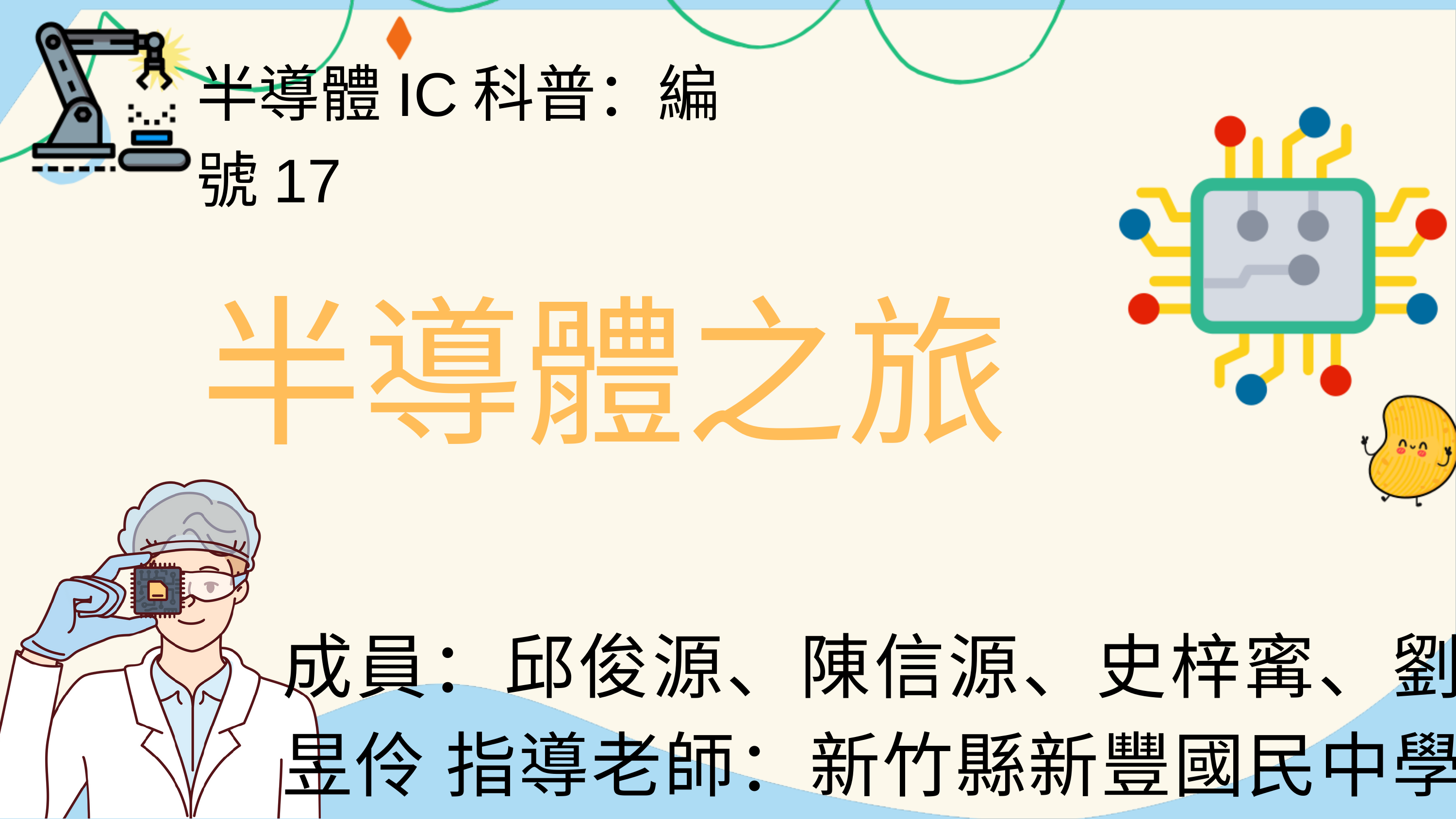

半導體IC科普：編號17
半導體之旅

成員：邱俊源、陳信源、史梓寗、劉昱伶 指導老師：新竹縣新豐國民中學　蘇祐萱